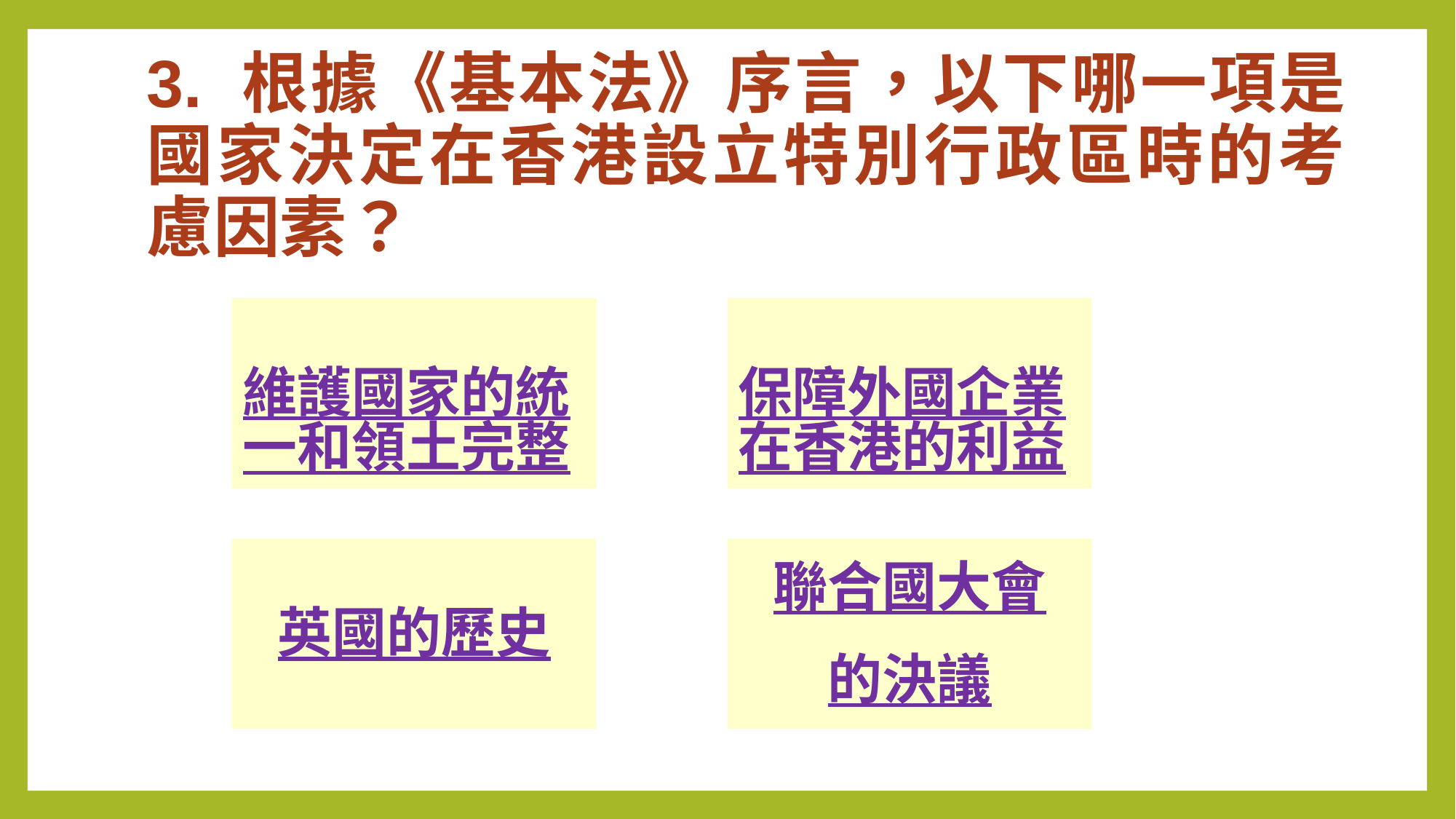

# 3. 根據《基本法》序言，以下哪一項是國家決定在香港設立特別行政區時的考慮因素？
維護國家的統一和領土完整
保障外國企業在香港的利益
英國的歷史
聯合國大會
的決議